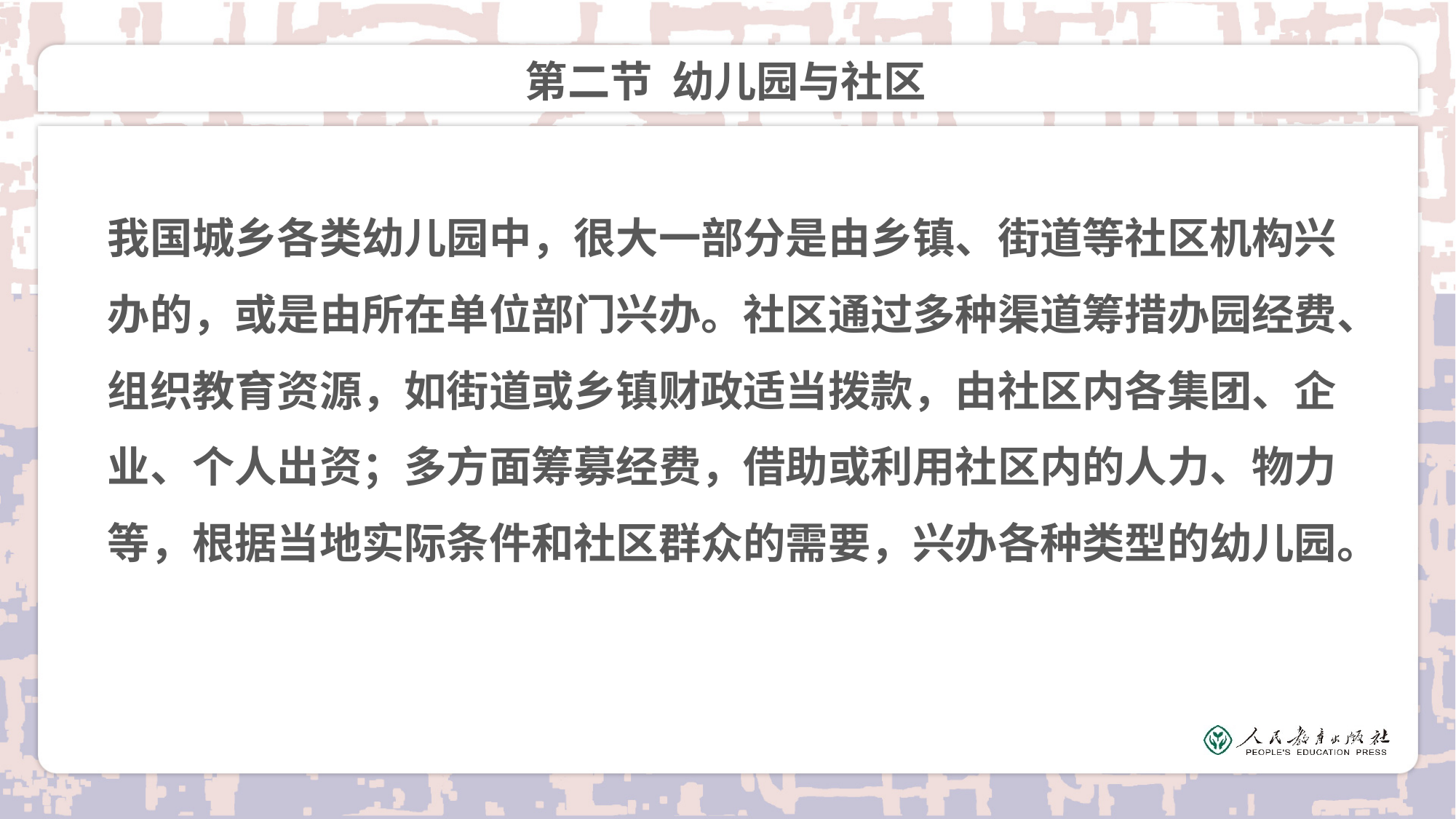

# 第二节  幼儿园与社区
我国城乡各类幼儿园中，很大一部分是由乡镇、街道等社区机构兴办的，或是由所在单位部门兴办。社区通过多种渠道筹措办园经费、组织教育资源，如街道或乡镇财政适当拨款，由社区内各集团、企业、个人出资；多方面筹募经费，借助或利用社区内的人力、物力等，根据当地实际条件和社区群众的需要，兴办各种类型的幼儿园。